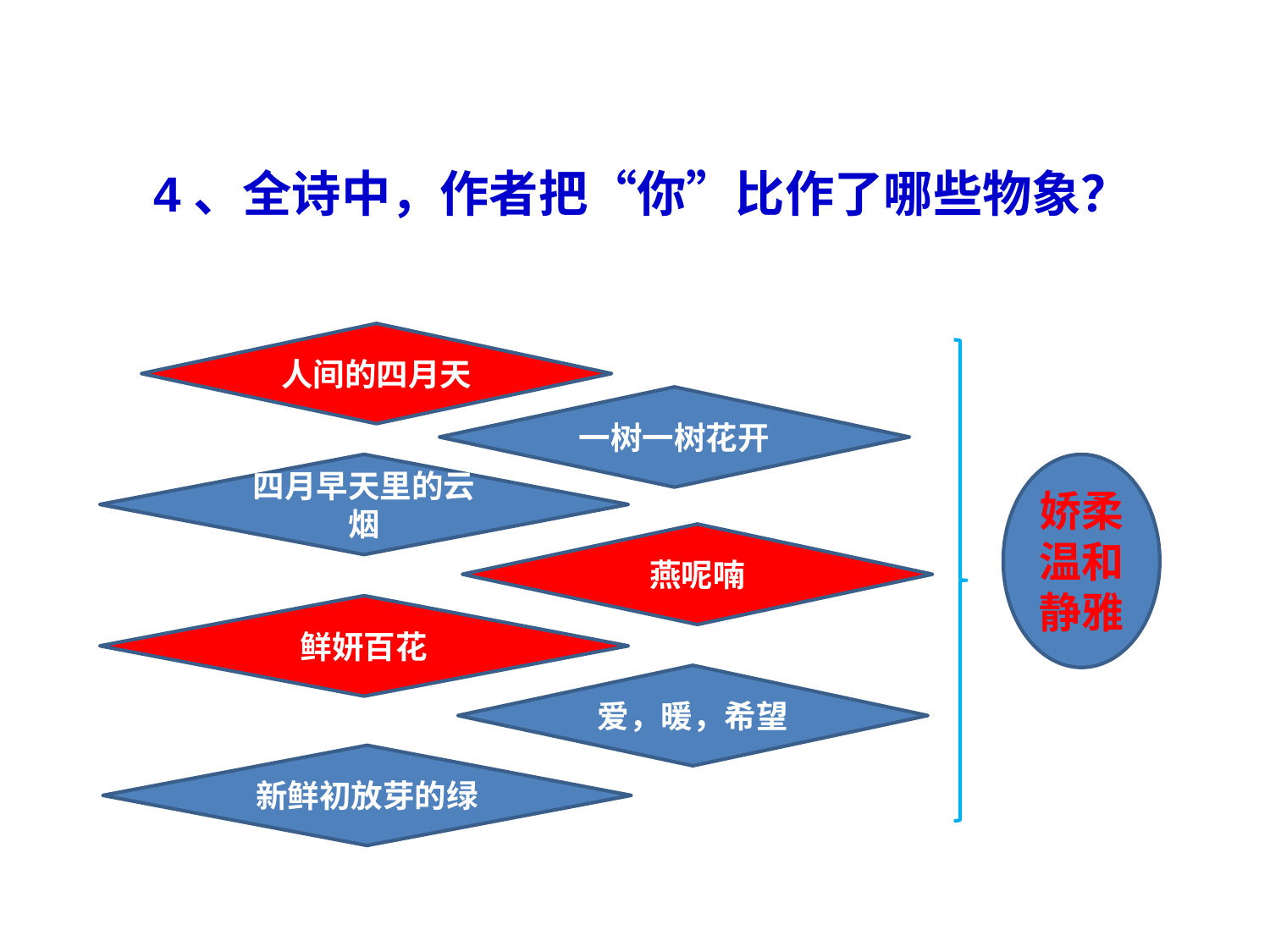

4、全诗中，作者把“你”比作了哪些物象？
人间的四月天

一树一树花开
四月早天里的云烟
娇柔
温和
静雅
燕呢喃
鲜妍百花
爱，暖，希望
新鲜初放芽的绿